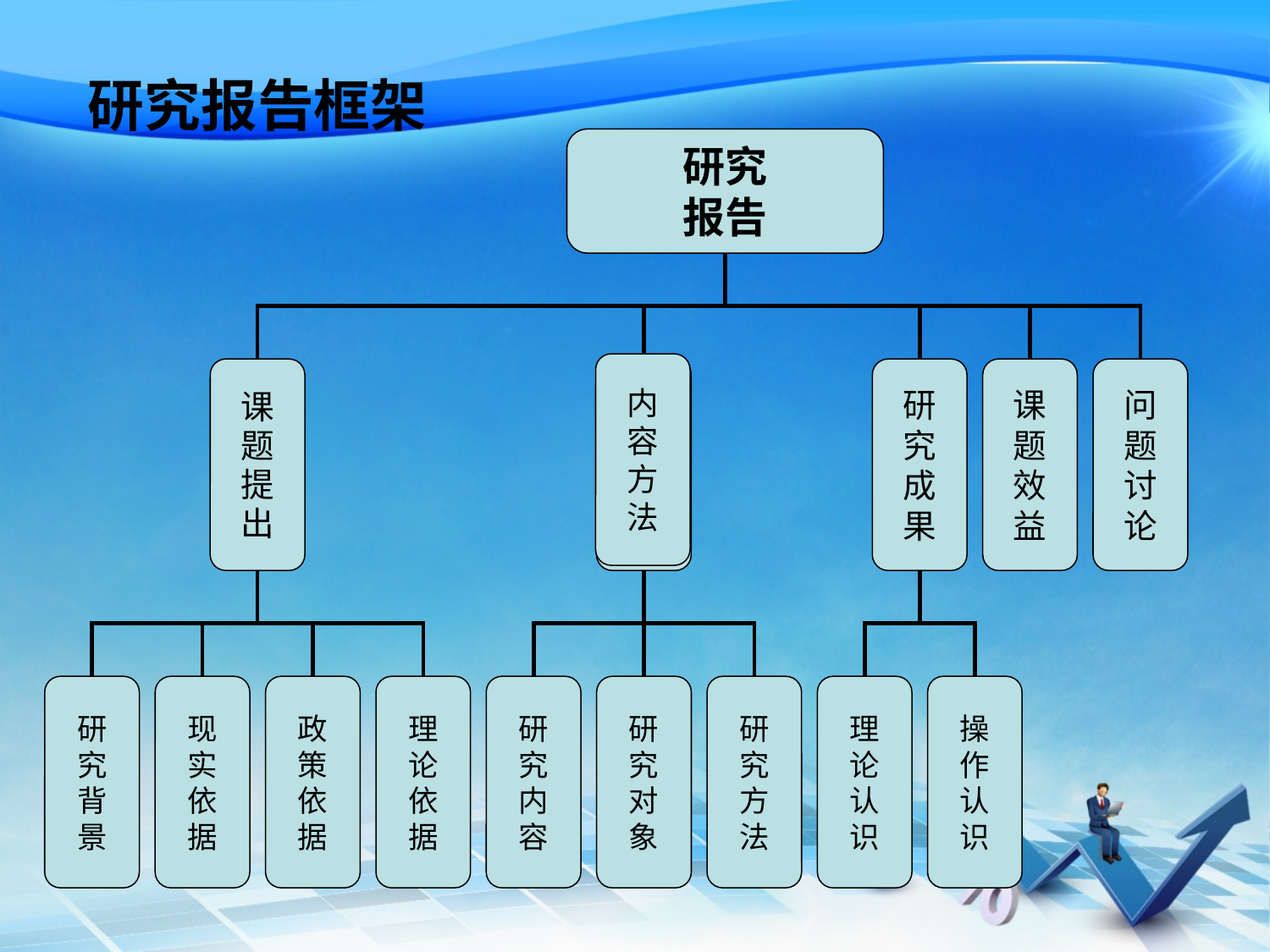

研究
报告
内
容
方
法

课
题
提
出

研
究
成
果
课
题
效
益
问
题
讨
论
研
究
背
景
现
实
依
据
政
策
依
据
理
论
依
据
研
究
内
容
研
究
对
象
研
究
方
法

理
论
认
识

操
作
认
识

研究报告框架
5